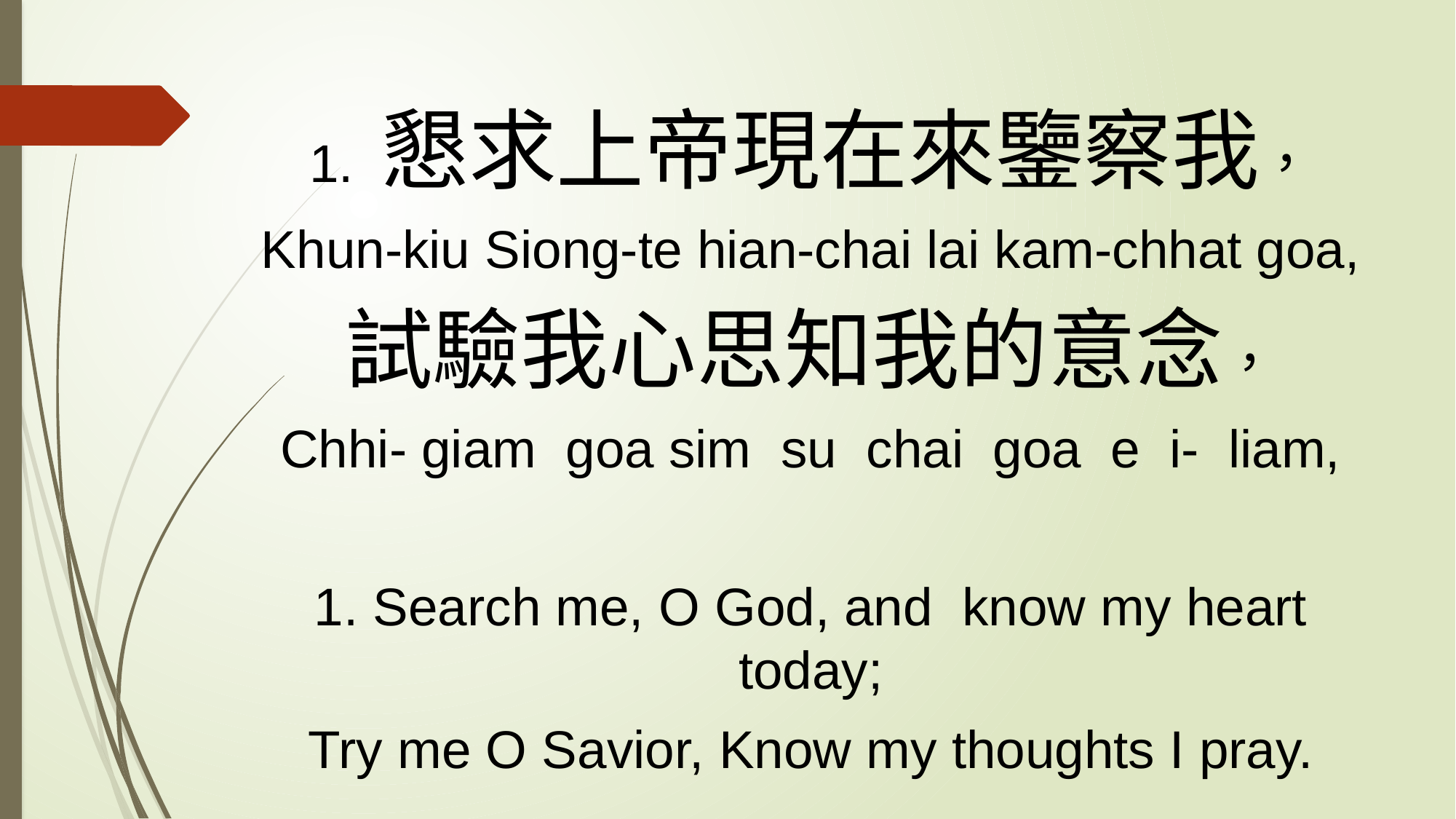

1. 懇求上帝現在來鑒察我，
Khun-kiu Siong-te hian-chai lai kam-chhat goa,
試驗我心思知我的意念，
Chhi- giam  goa sim  su  chai  goa  e  i-  liam,

1. Search me, O God, and  know my heart today;
Try me O Savior, Know my thoughts I pray.